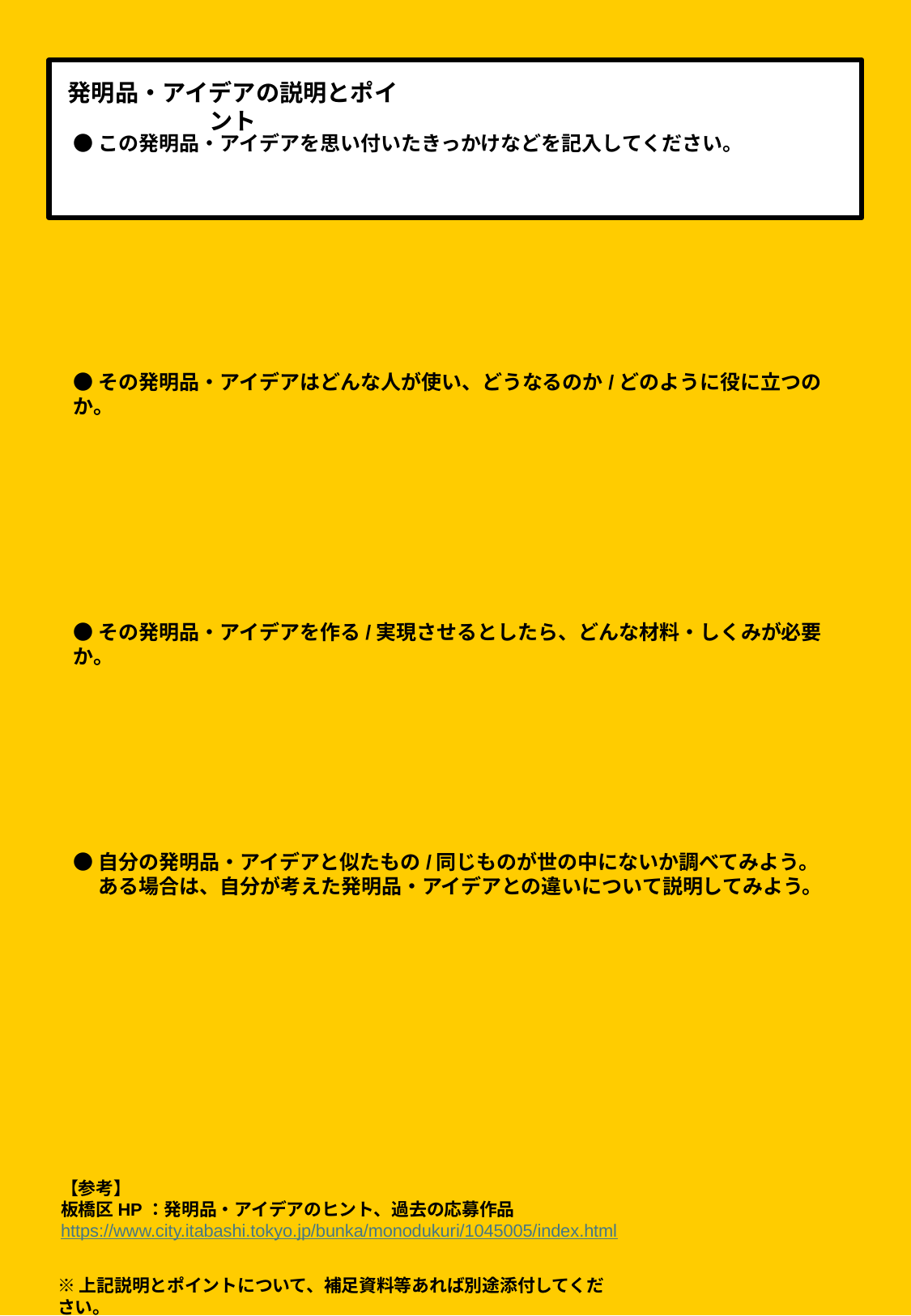

発明品・アイデアの説明とポイント
●この発明品・アイデアを思い付いたきっかけなどを記入してください。
●その発明品・アイデアはどんな人が使い、どうなるのか/どのように役に立つのか。
●その発明品・アイデアを作る/実現させるとしたら、どんな材料・しくみが必要か。
●自分の発明品・アイデアと似たもの/同じものが世の中にないか調べてみよう。
　 ある場合は、自分が考えた発明品・アイデアとの違いについて説明してみよう。
【参考】
板橋区HP：発明品・アイデアのヒント、過去の応募作品https://www.city.itabashi.tokyo.jp/bunka/monodukuri/1045005/index.html

※上記説明とポイントについて、補足資料等あれば別途添付してください。